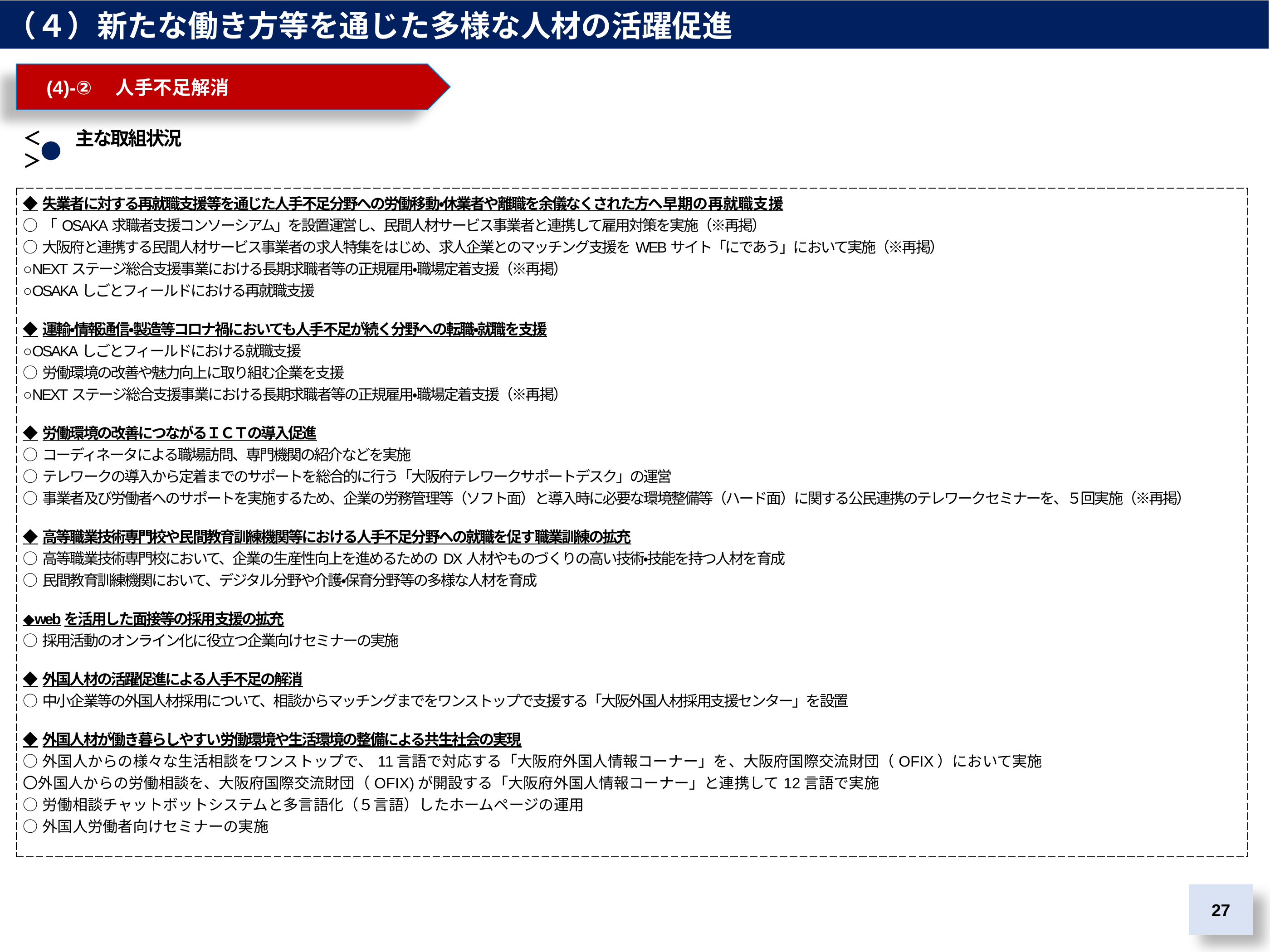

（４）新たな働き方等を通じた多様な人材の活躍促進
　(4)-②　人手不足解消
＜　　主な取組状況＞

| ◆失業者に対する再就職支援等を通じた人手不足分野への労働移動・休業者や離職を余儀なくされた方へ早期の再就職支援 ○「OSAKA求職者支援コンソーシアム」を設置運営し、民間人材サービス事業者と連携して雇用対策を実施（※再掲） ○大阪府と連携する民間人材サービス事業者の求人特集をはじめ、求人企業とのマッチング支援をWEBサイト「にであう」において実施（※再掲） ○NEXTステージ総合支援事業における長期求職者等の正規雇用・職場定着支援（※再掲） ○OSAKAしごとフィールドにおける再就職支援 ◆運輸・情報通信・製造等コロナ禍においても人手不足が続く分野への転職・就職を支援 ○OSAKAしごとフィールドにおける就職支援 ○労働環境の改善や魅力向上に取り組む企業を支援 ○NEXTステージ総合支援事業における長期求職者等の正規雇用・職場定着支援（※再掲） ◆労働環境の改善につながるＩＣＴの導入促進 ○コーディネータによる職場訪問、専門機関の紹介などを実施 ○テレワークの導入から定着までのサポートを総合的に行う「大阪府テレワークサポートデスク」の運営 ○事業者及び労働者へのサポートを実施するため、企業の労務管理等（ソフト面）と導入時に必要な環境整備等（ハード面）に関する公民連携のテレワークセミナーを、５回実施（※再掲） ◆高等職業技術専門校や民間教育訓練機関等における人手不足分野への就職を促す職業訓練の拡充 ○高等職業技術専門校において、企業の生産性向上を進めるためのDX人材やものづくりの高い技術・技能を持つ人材を育成 ○民間教育訓練機関において、デジタル分野や介護・保育分野等の多様な人材を育成 ◆webを活用した面接等の採用支援の拡充 ○採用活動のオンライン化に役立つ企業向けセミナーの実施 ◆外国人材の活躍促進による人手不足の解消 ○中小企業等の外国人材採用について、相談からマッチングまでをワンストップで支援する「大阪外国人材採用支援センター」を設置 ◆外国人材が働き暮らしやすい労働環境や生活環境の整備による共生社会の実現 ○外国人からの様々な生活相談をワンストップで、11言語で対応する「大阪府外国人情報コーナー」を、大阪府国際交流財団（OFIX）において実施 〇外国人からの労働相談を、大阪府国際交流財団（OFIX)が開設する「大阪府外国人情報コーナー」と連携して12言語で実施 ○労働相談チャットボットシステムと多言語化（５言語）したホームページの運用 ○外国人労働者向けセミナーの実施 |
| --- |
27